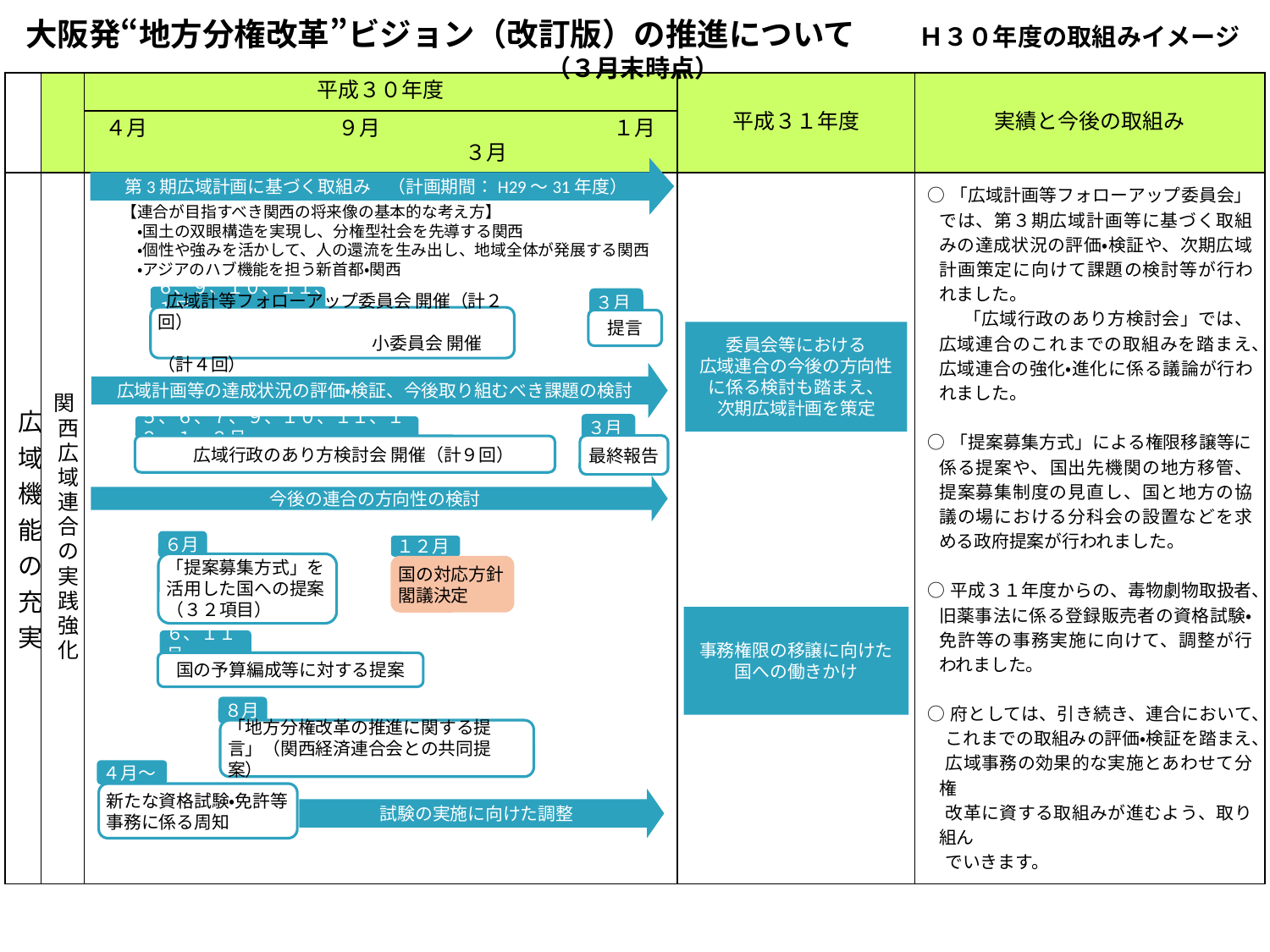

大阪発“地方分権改革”ビジョン（改訂版）の推進について　　Ｈ３０年度の取組みイメージ（３月末時点）
|  |  | 平成３０年度 | 平成３１年度 | 実績と今後の取組み |
| --- | --- | --- | --- | --- |
|  |  | ４月　　　　　　　　　９月　　　　　　　　　　　１月　　　　　　　　　　３月 |  |  |
| 広域機能の充実 | 関西広域連合の実践強化 |  |  | ○「広域計画等フォローアップ委員会」では、第３期広域計画等に基づく取組みの達成状況の評価・検証や、次期広域計画策定に向けて課題の検討等が行われました。 　　「広域行政のあり方検討会」では、広域連合のこれまでの取組みを踏まえ、広域連合の強化・進化に係る議論が行われました。 ○「提案募集方式」による権限移譲等に係る提案や、国出先機関の地方移管、提案募集制度の見直し、国と地方の協議の場における分科会の設置などを求める政府提案が行われました。 ○平成３１年度からの、毒物劇物取扱者、旧薬事法に係る登録販売者の資格試験・免許等の事務実施に向けて、調整が行われました。 ○府としては、引き続き、連合において、 　これまでの取組みの評価・検証を踏まえ、 　広域事務の効果的な実施とあわせて分権 　改革に資する取組みが進むよう、取り組ん 　でいきます。 |
第3期広域計画に基づく取組み　（計画期間：H29～31年度）
【連合が目指すべき関西の将来像の基本的な考え方】
　・国土の双眼構造を実現し、分権型社会を先導する関西
　・個性や強みを活かして、人の還流を生み出し、地域全体が発展する関西
　・アジアのハブ機能を担う新首都・関西
６、９、１０、１１、１月
 広域計等フォローアップ委員会 開催（計２回）
　　　　　　　　　              小委員会 開催（計４回）
３月
提言
委員会等における
広域連合の今後の方向性に係る検討も踏まえ、
次期広域計画を策定
広域計画等の達成状況の評価・検証、今後取り組むべき課題の検討
３月
最終報告
５、６、７、９、１０、１１、１２、１、２月
　広域行政のあり方検討会 開催（計９回）
今後の連合の方向性の検討
６月
「提案募集方式」を
活用した国への提案（３２項目）
１２月
国の対応方針
閣議決定
事務権限の移譲に向けた
国への働きかけ
６、１１月
国の予算編成等に対する提案
８月
「地方分権改革の推進に関する提言」（関西経済連合会との共同提案）
４月～
新たな資格試験・免許等事務に係る周知
試験の実施に向けた調整